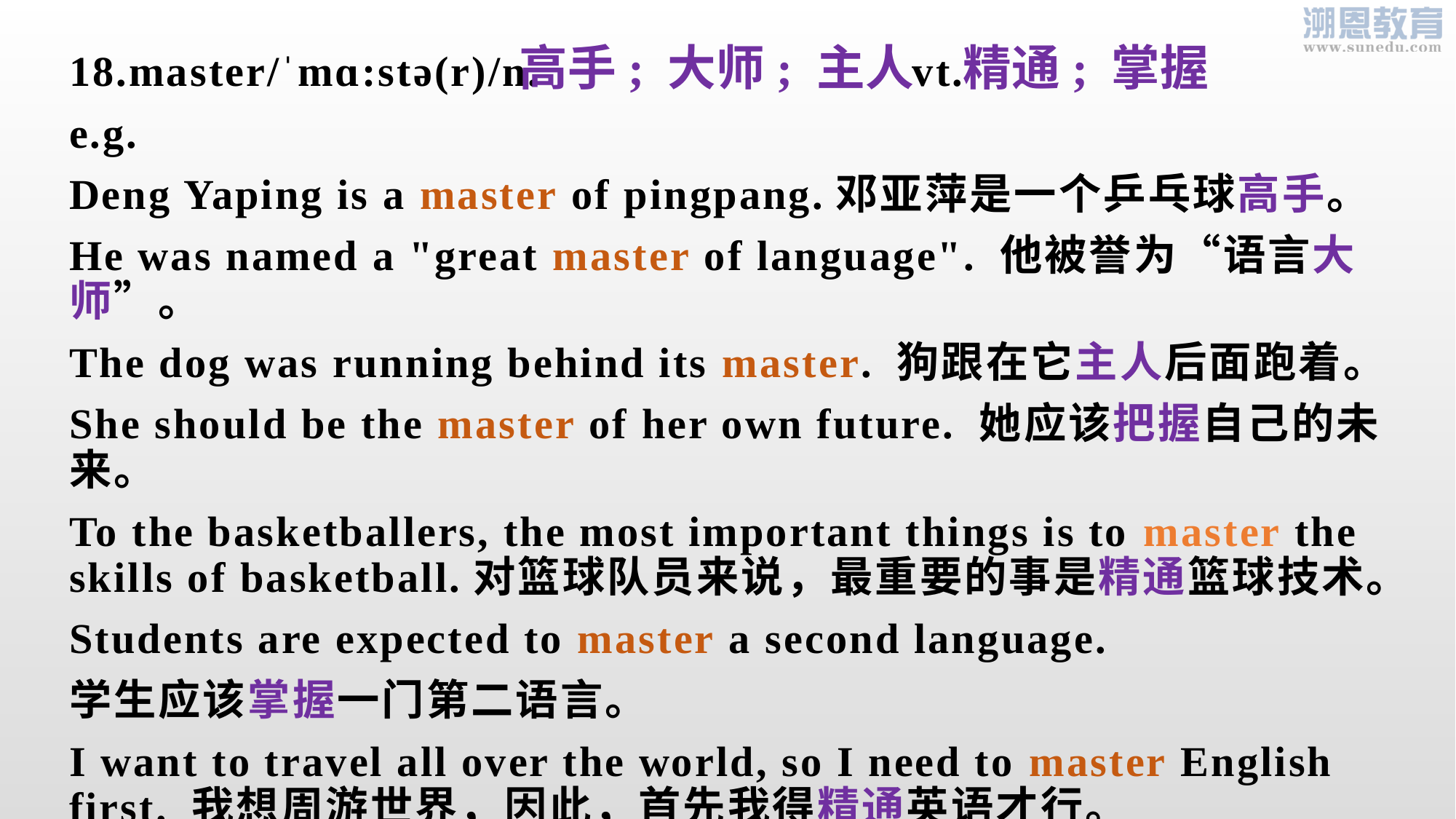

高手; 大师; 主人
精通; 掌握
18.master/ˈmɑ:stə(r)/n.                             vt.
e.g.
Deng Yaping is a master of pingpang.邓亚萍是一个乒乓球高手。
He was named a "great master of language". 他被誉为“语言大师”。
The dog was running behind its master. 狗跟在它主人后面跑着。
She should be the master of her own future. 她应该把握自己的未来。
To the basketballers, the most important things is to master the skills of basketball.对篮球队员来说，最重要的事是精通篮球技术。
Students are expected to master a second language.
学生应该掌握一门第二语言。
I want to travel all over the world, so I need to master English first. 我想周游世界，因此，首先我得精通英语才行。